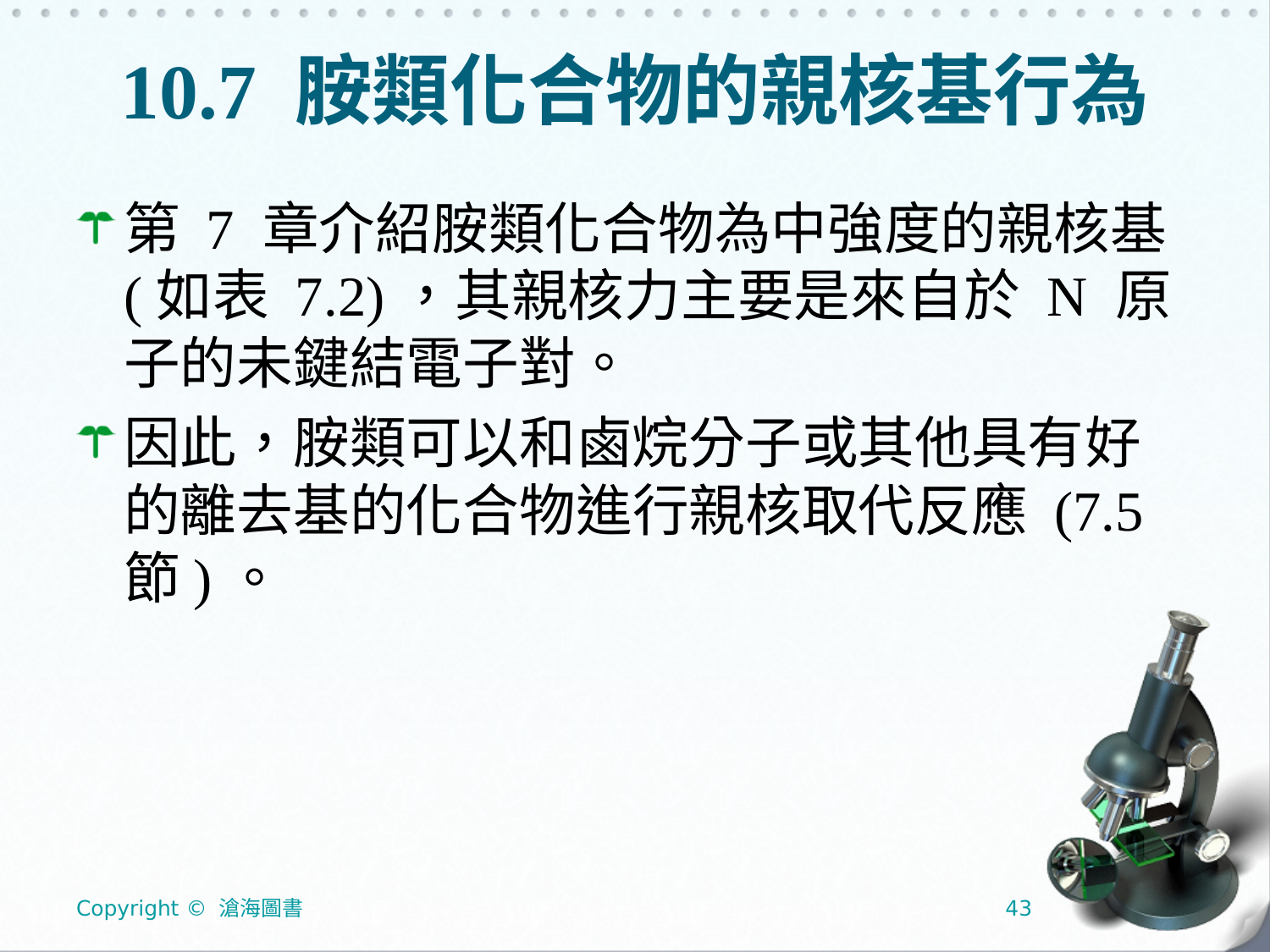

# 10.7 胺類化合物的親核基行為
第 7 章介紹胺類化合物為中強度的親核基 (如表 7.2)，其親核力主要是來自於 N 原子的未鍵結電子對。
因此，胺類可以和鹵烷分子或其他具有好的離去基的化合物進行親核取代反應 (7.5 節)。
Copyright © 滄海圖書
43